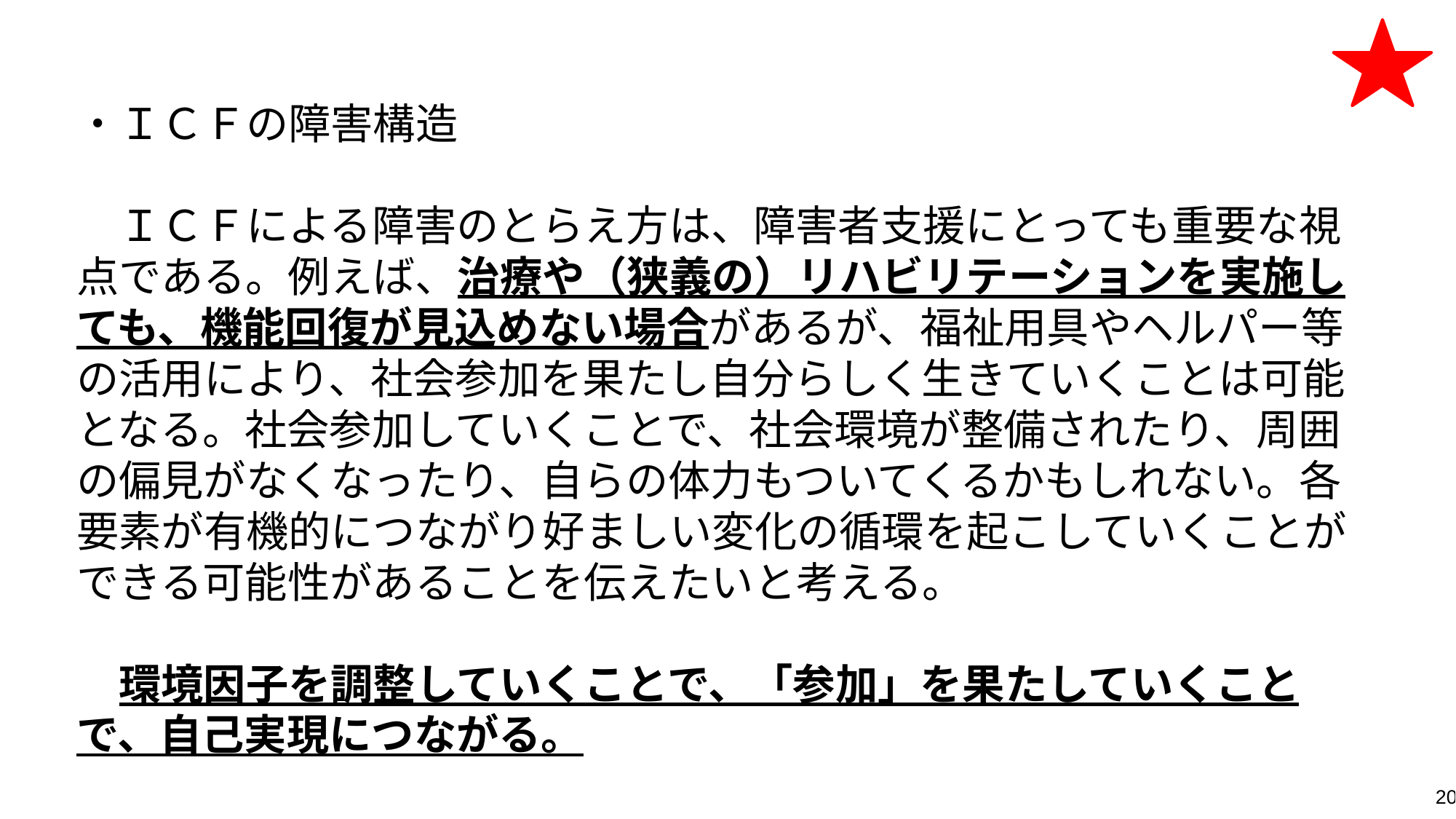

・ＩＣＦの障害構造

　ＩＣＦによる障害のとらえ方は、障害者支援にとっても重要な視点である。例えば、治療や（狭義の）リハビリテーションを実施しても、機能回復が見込めない場合があるが、福祉用具やヘルパー等の活用により、社会参加を果たし自分らしく生きていくことは可能となる。社会参加していくことで、社会環境が整備されたり、周囲の偏見がなくなったり、自らの体力もついてくるかもしれない。各要素が有機的につながり好ましい変化の循環を起こしていくことができる可能性があることを伝えたいと考える。

　環境因子を調整していくことで、「参加」を果たしていくことで、自己実現につながる。
20